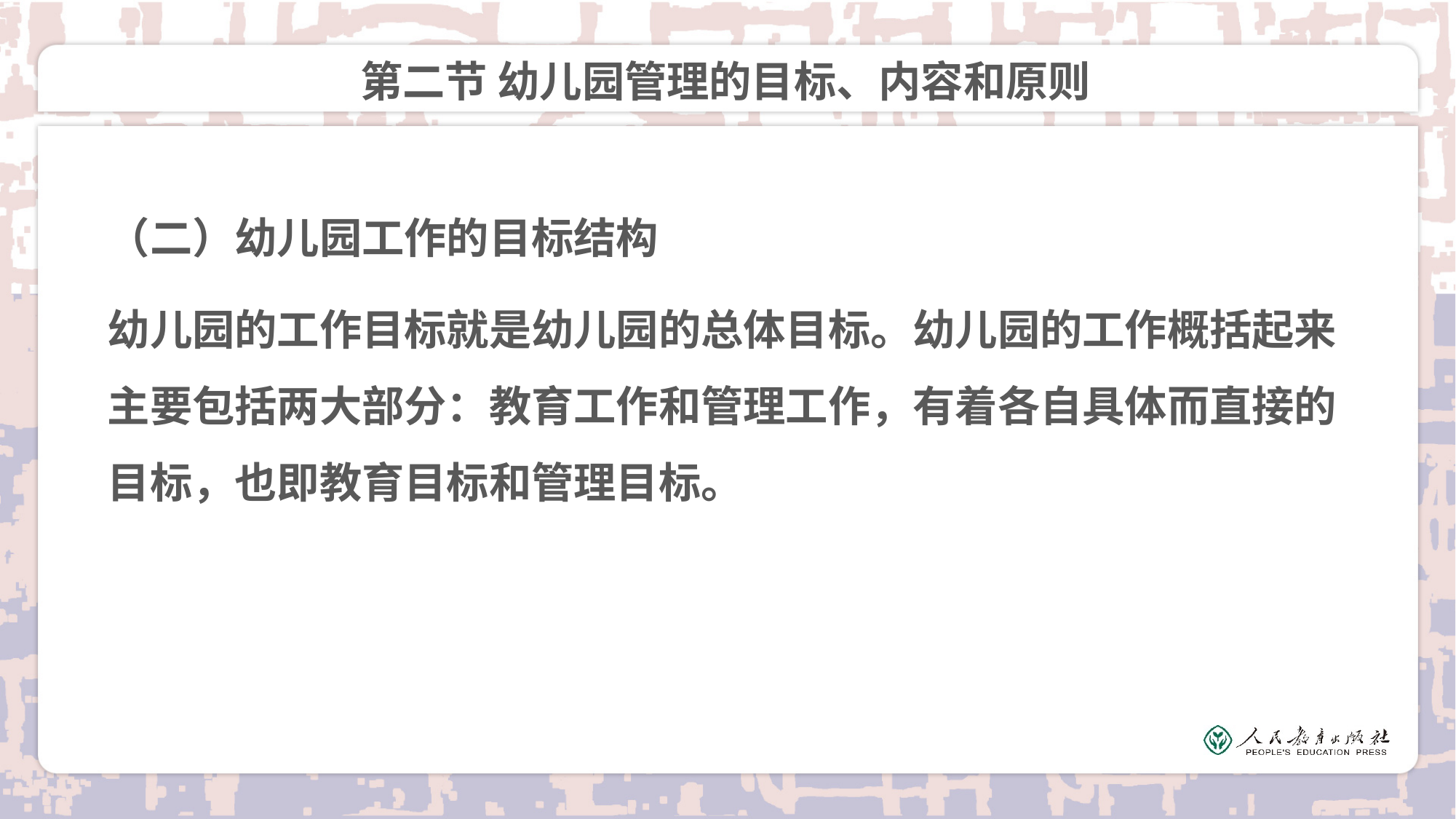

# 第二节 幼儿园管理的目标、内容和原则
（二）幼儿园工作的目标结构
幼儿园的工作目标就是幼儿园的总体目标。幼儿园的工作概括起来主要包括两大部分：教育工作和管理工作，有着各自具体而直接的目标，也即教育目标和管理目标。